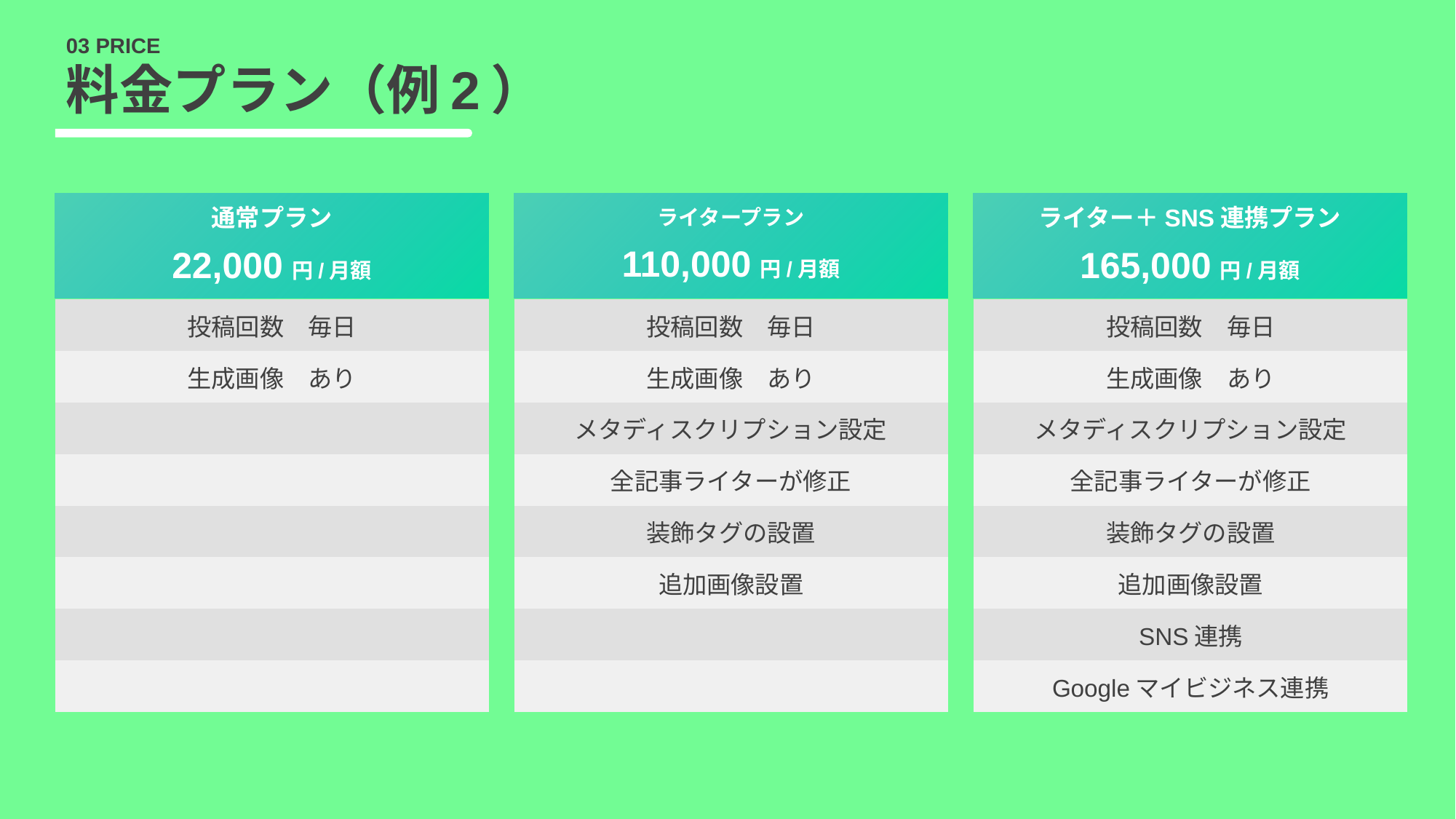

03 PRICE
# 料金プラン（例2）
通常プラン
22,000円/月額
ライタープラン
110,000円/月額
ライター＋SNS連携プラン
165,000円/月額
| 投稿回数　毎日 |
| --- |
| 生成画像　あり |
|  |
|  |
|  |
|  |
|  |
|  |
| 投稿回数　毎日 |
| --- |
| 生成画像　あり |
| メタディスクリプション設定 |
| 全記事ライターが修正 |
| 装飾タグの設置 |
| 追加画像設置 |
|  |
|  |
| 投稿回数　毎日 |
| --- |
| 生成画像　あり |
| メタディスクリプション設定 |
| 全記事ライターが修正 |
| 装飾タグの設置 |
| 追加画像設置 |
| SNS連携 |
| Googleマイビジネス連携 |